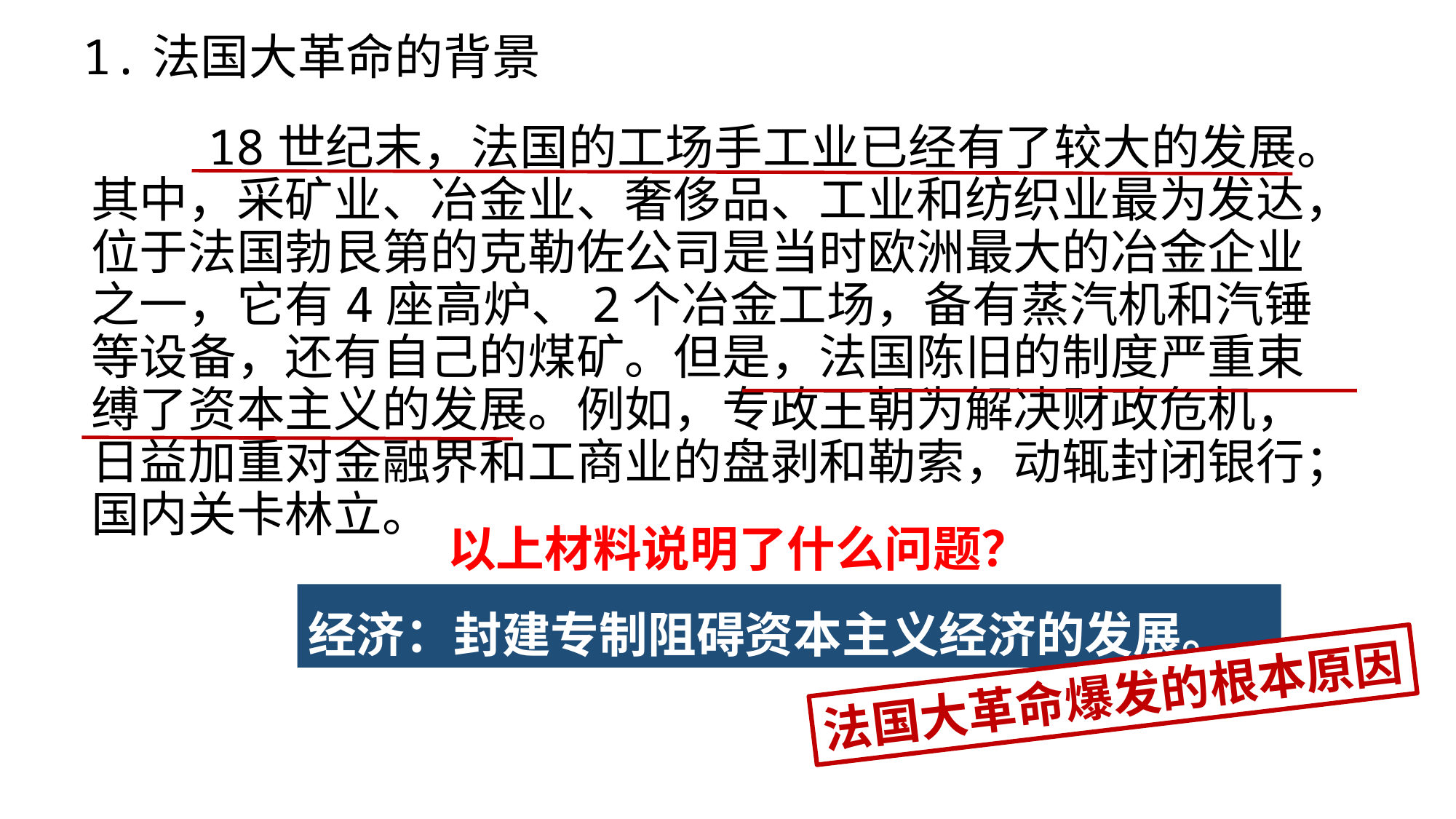

1.法国大革命的背景
    18世纪末，法国的工场手工业已经有了较大的发展。其中，采矿业、冶金业、奢侈品、工业和纺织业最为发达，位于法国勃艮第的克勒佐公司是当时欧洲最大的冶金企业之一，它有4座高炉、2个冶金工场，备有蒸汽机和汽锤等设备，还有自己的煤矿。但是，法国陈旧的制度严重束缚了资本主义的发展。例如，专政王朝为解决财政危机，日益加重对金融界和工商业的盘剥和勒索，动辄封闭银行；国内关卡林立。
以上材料说明了什么问题？
经济：封建专制阻碍资本主义经济的发展。
法国大革命爆发的根本原因